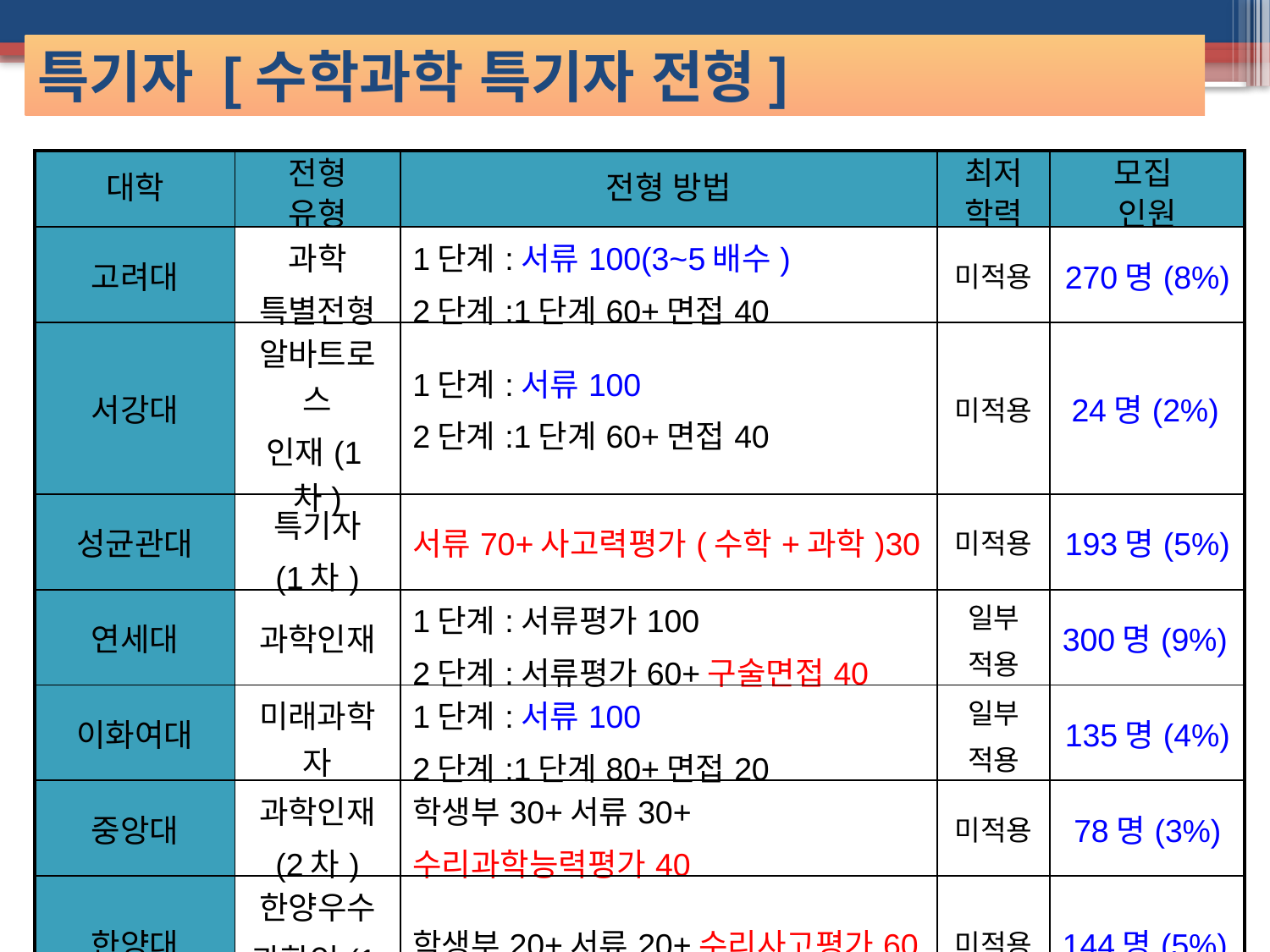

특기자 [수학과학 특기자 전형]
| 대학 | 전형 유형 | 전형 방법 | 최저 학력 | 모집 인원 |
| --- | --- | --- | --- | --- |
| 고려대 | 과학 특별전형 | 1단계:서류100(3~5배수) 2단계:1단계60+면접40 | 미적용 | 270명(8%) |
| 서강대 | 알바트로스 인재(1차) | 1단계:서류100 2단계:1단계60+면접40 | 미적용 | 24명(2%) |
| 성균관대 | 특기자 (1차) | 서류70+사고력평가(수학+과학)30 | 미적용 | 193명(5%) |
| 연세대 | 과학인재 | 1단계:서류평가100 2단계:서류평가60+구술면접40 | 일부 적용 | 300명(9%) |
| 이화여대 | 미래과학자 | 1단계:서류100 2단계:1단계80+면접20 | 일부 적용 | 135명(4%) |
| 중앙대 | 과학인재 (2차) | 학생부30+서류30+ 수리과학능력평가40 | 미적용 | 78명(3%) |
| 한양대 | 한양우수 과학인(1차) | 학생부20+서류20+수리사고평가60 | 미적용 | 144명(5%) |